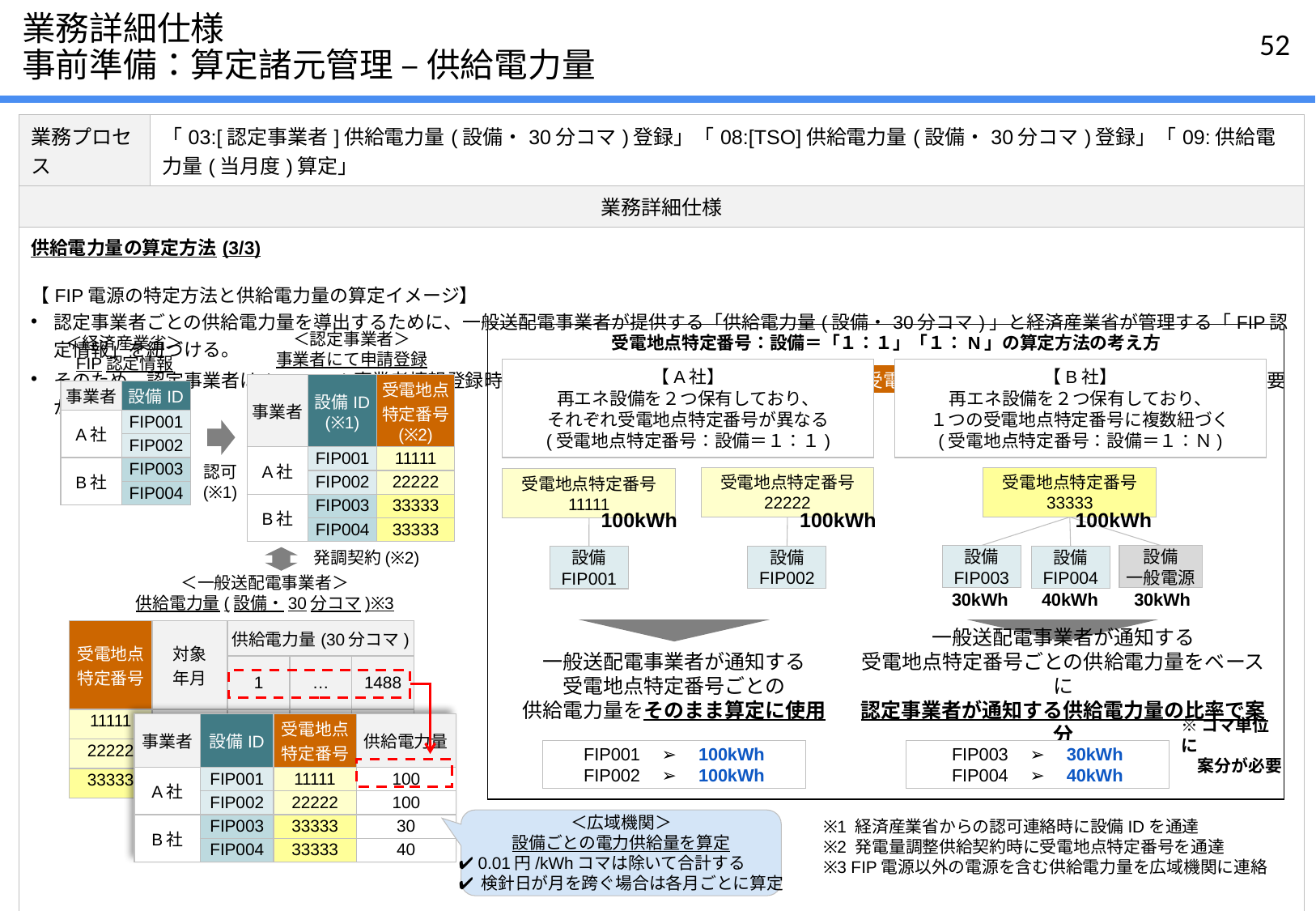

# 業務詳細仕様 事前準備：算定諸元管理 – 供給電力量
| 業務プロセス | 「03:[認定事業者]供給電力量(設備・30分コマ)登録」「08:[TSO]供給電力量(設備・30分コマ)登録」「09:供給電力量(当月度)算定」 |
| --- | --- |
| 業務詳細仕様 |  |
| 供給電力量の算定方法(3/3) 【FIP電源の特定方法と供給電力量の算定イメージ】 認定事業者ごとの供給電力量を導出するために、一般送配電事業者が提供する「供給電力量(設備・30分コマ)」と経済産業省が管理する「FIP認定情報」を紐づける。 そのため、認定事業者は(CMN002)事業者情報登録時に広域機関に対して、「設備ID(※1)」、「受電地点特定番号(※2)」を合わせて登録する必要がある。 |  |
受電地点特定番号：設備＝「１：１」「１：N」の算定方法の考え方
＜認定事業者＞
事業者にて申請登録
＜経済産業省＞
FIP認定情報
【A社】
再エネ設備を２つ保有しており、
それぞれ受電地点特定番号が異なる
(受電地点特定番号：設備＝１：１)
【B社】
再エネ設備を２つ保有しており、
１つの受電地点特定番号に複数紐づく
(受電地点特定番号：設備＝１：Ｎ)
| 事業者 | 設備ID (※1) | 受電地点 特定番号 (※2) |
| --- | --- | --- |
| A社 | FIP001 | 11111 |
|  | FIP002 | 22222 |
| B社 | FIP003 | 33333 |
|  | FIP004 | 33333 |
| 事業者 | 設備ID |
| --- | --- |
| A社 | FIP001 |
|  | FIP002 |
| B社 | FIP003 |
|  | FIP004 |

認可
(※1)
受電地点特定番号
22222
受電地点特定番号
33333
受電地点特定番号
11111
100kWh
100kWh
100kWh
発調契約(※2)

設備
FIP003
設備
一般電源
設備
FIP002
設備
FIP004
設備
FIP001
＜一般送配電事業者＞
供給電力量(設備・30分コマ)※3
30kWh
40kWh
30kWh

| 受電地点 特定番号 | 対象 年月 | 供給電力量(30分コマ) |  |  |
| --- | --- | --- | --- | --- |
|  |  | 1 | … | 1488 |
| 11111 | 2022/9 | 1.0 | … | 1.0 |
| 22222 | 2022/9 | 1.0 | … | 1.0 |
| 33333 | 2022/9 | 1.0 | … | 1.0 |
一般送配電事業者が通知する
受電地点特定番号ごとの
供給電力量をそのまま算定に使用
一般送配電事業者が通知する
受電地点特定番号ごとの供給電力量をベースに
認定事業者が通知する供給電力量の比率で案分

| 事業者 | 設備ID | 受電地点 特定番号 | 供給電力量 |
| --- | --- | --- | --- |
| A社 | FIP001 | 11111 | 100 |
|  | FIP002 | 22222 | 100 |
| B社 | FIP003 | 33333 | 30 |
|  | FIP004 | 33333 | 40 |
※コマ単位に
　案分が必要
FIP001　➢　100kWh
FIP002　➢　100kWh
FIP003　➢　30kWh
FIP004　➢　40kWh

※1 経済産業省からの認可連絡時に設備IDを通達
※2 発電量調整供給契約時に受電地点特定番号を通達
※3 FIP電源以外の電源を含む供給電力量を広域機関に連絡
＜広域機関＞
設備ごとの電力供給量を算定
✔ 0.01円/kWhコマは除いて合計する
✔ 検針日が月を跨ぐ場合は各月ごとに算定